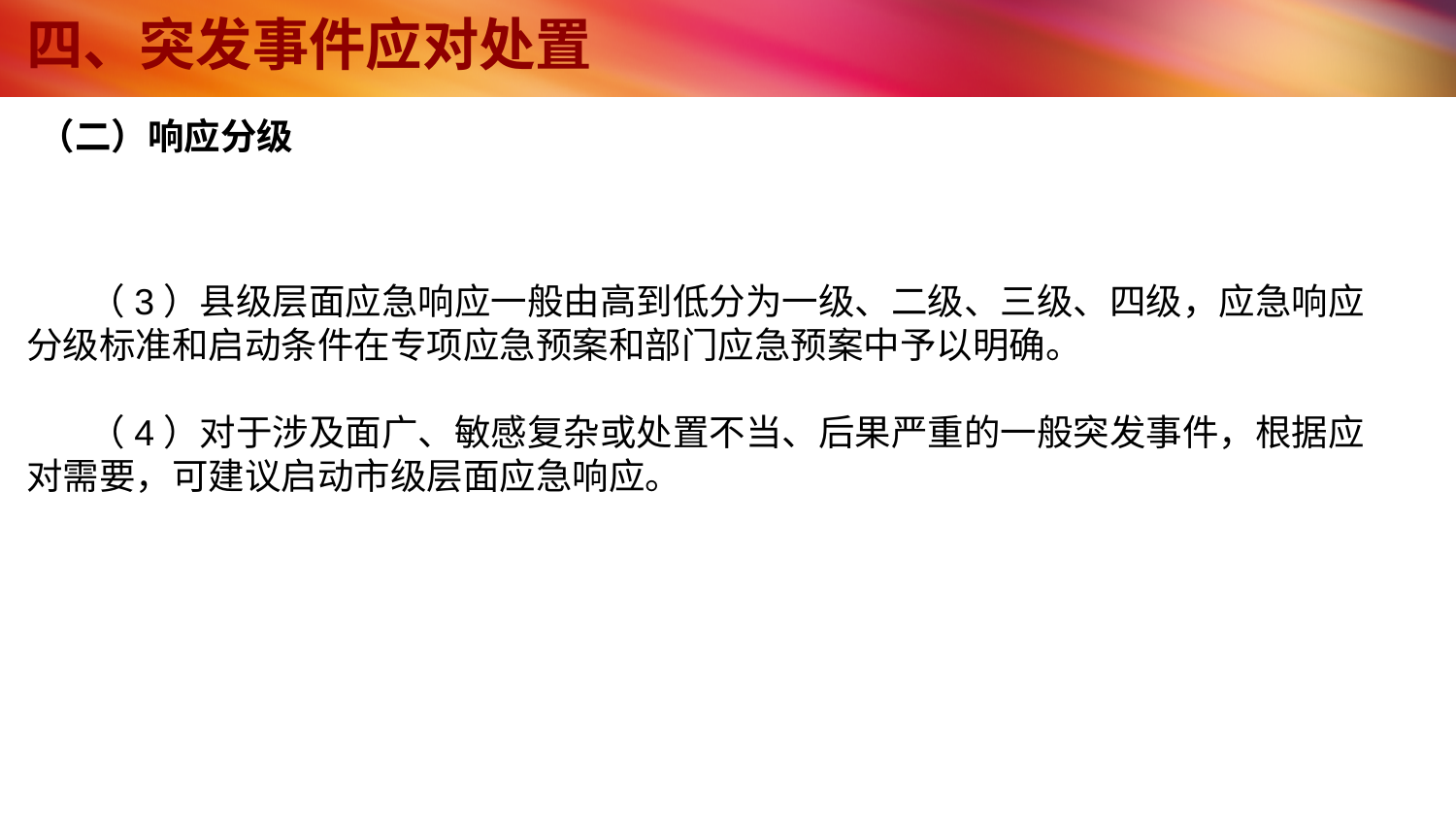

# 四、突发事件应对处置
（二）响应分级

（3）县级层面应急响应一般由高到低分为一级、二级、三级、四级，应急响应分级标准和启动条件在专项应急预案和部门应急预案中予以明确。

（4）对于涉及面广、敏感复杂或处置不当、后果严重的一般突发事件，根据应对需要，可建议启动市级层面应急响应。